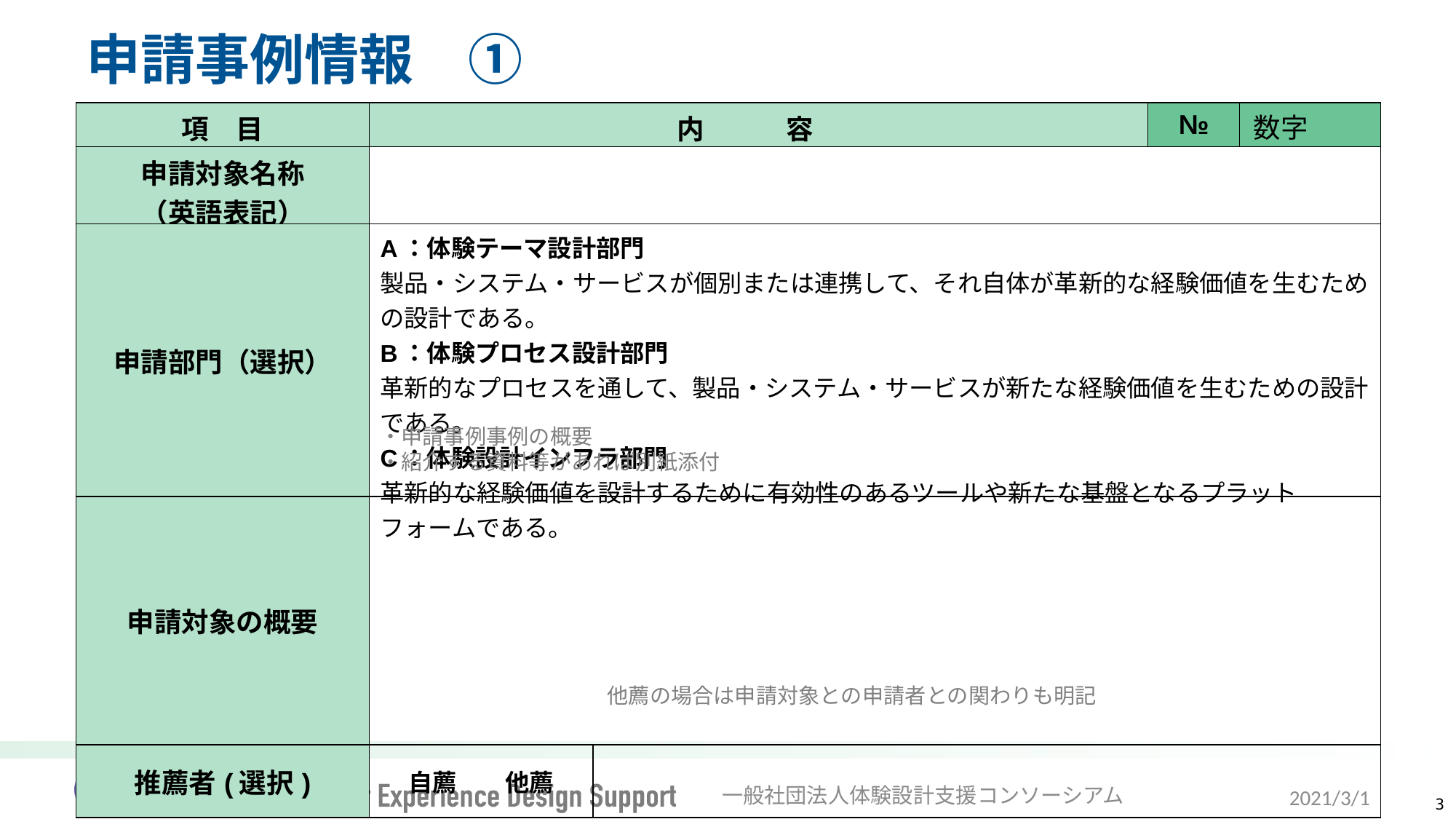

数字

・申請事例事例の概要
・紹介する資料等があれば別紙添付
他薦の場合は申請対象との申請者との関わりも明記
2021/3/1
一般社団法人体験設計支援コンソーシアム